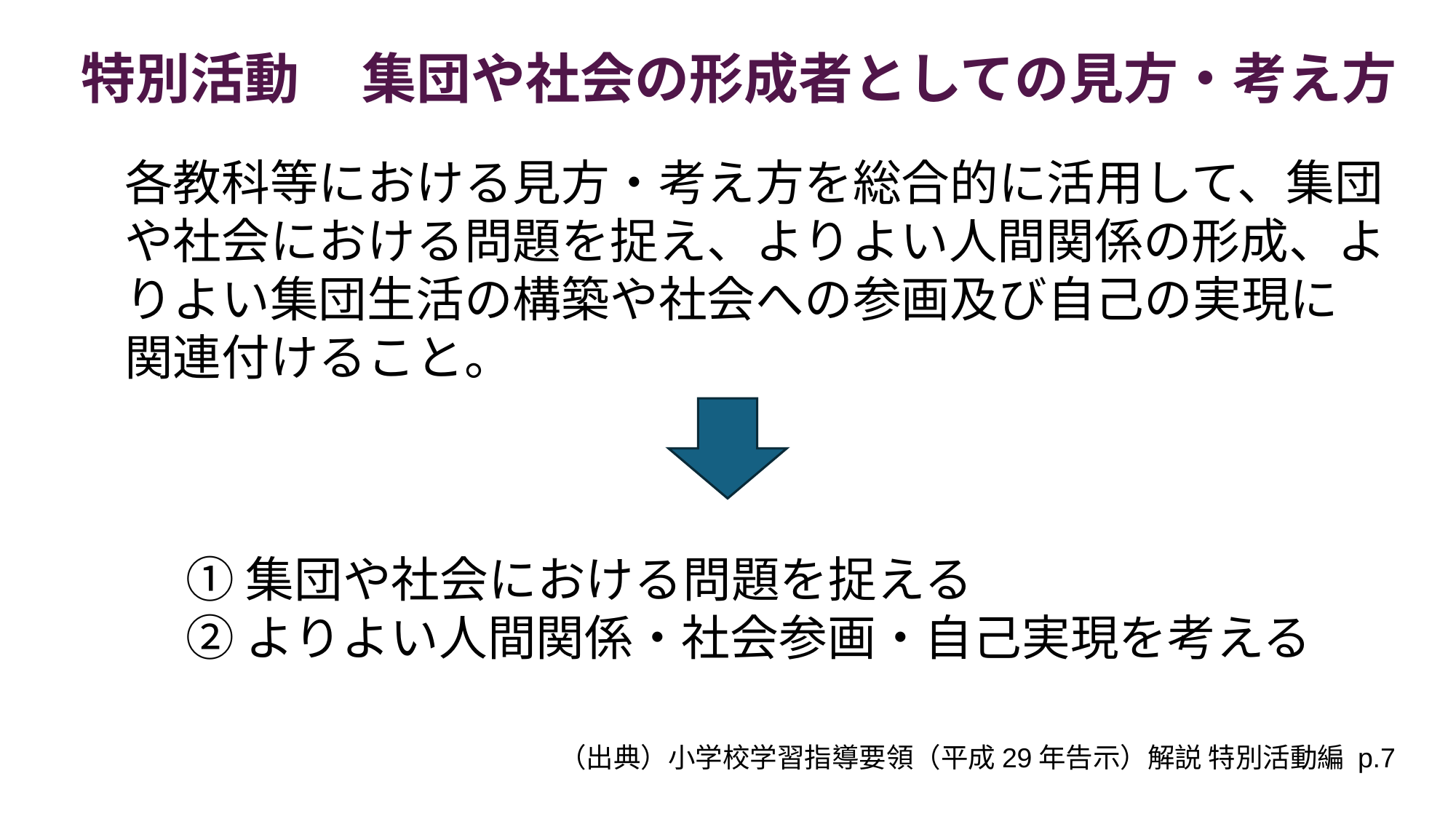

特別活動
集団や社会の形成者としての見方・考え方
各教科等における見方・考え方を総合的に活用して、集団や社会における問題を捉え、よりよい人間関係の形成、よりよい集団生活の構築や社会への参画及び自己の実現に関連付けること。

①集団や社会における問題を捉える
②よりよい人間関係・社会参画・自己実現を考える
（出典）小学校学習指導要領（平成29年告示）解説 特別活動編 p.7